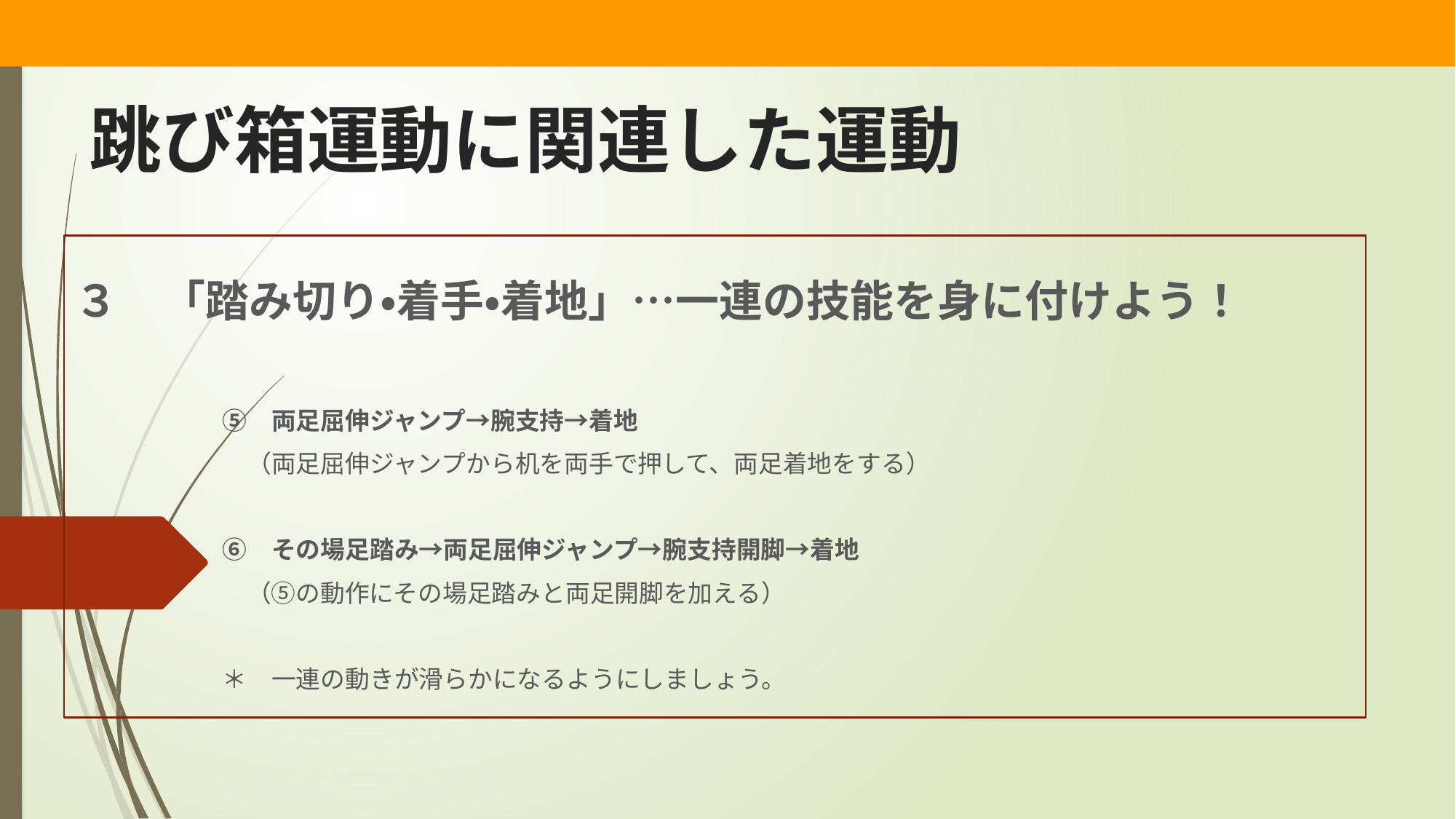

# 跳び箱運動に関連した運動

３　「踏み切り・着手・着地」…一連の技能を身に付けよう！

　　　　　　⑤　両足屈伸ジャンプ→腕支持→着地
　　　　　　　（両足屈伸ジャンプから机を両手で押して、両足着地をする）

　　　　　　⑥　その場足踏み→両足屈伸ジャンプ→腕支持開脚→着地
　　　　　　　（⑤の動作にその場足踏みと両足開脚を加える）

　　　　　　＊　一連の動きが滑らかになるようにしましょう。